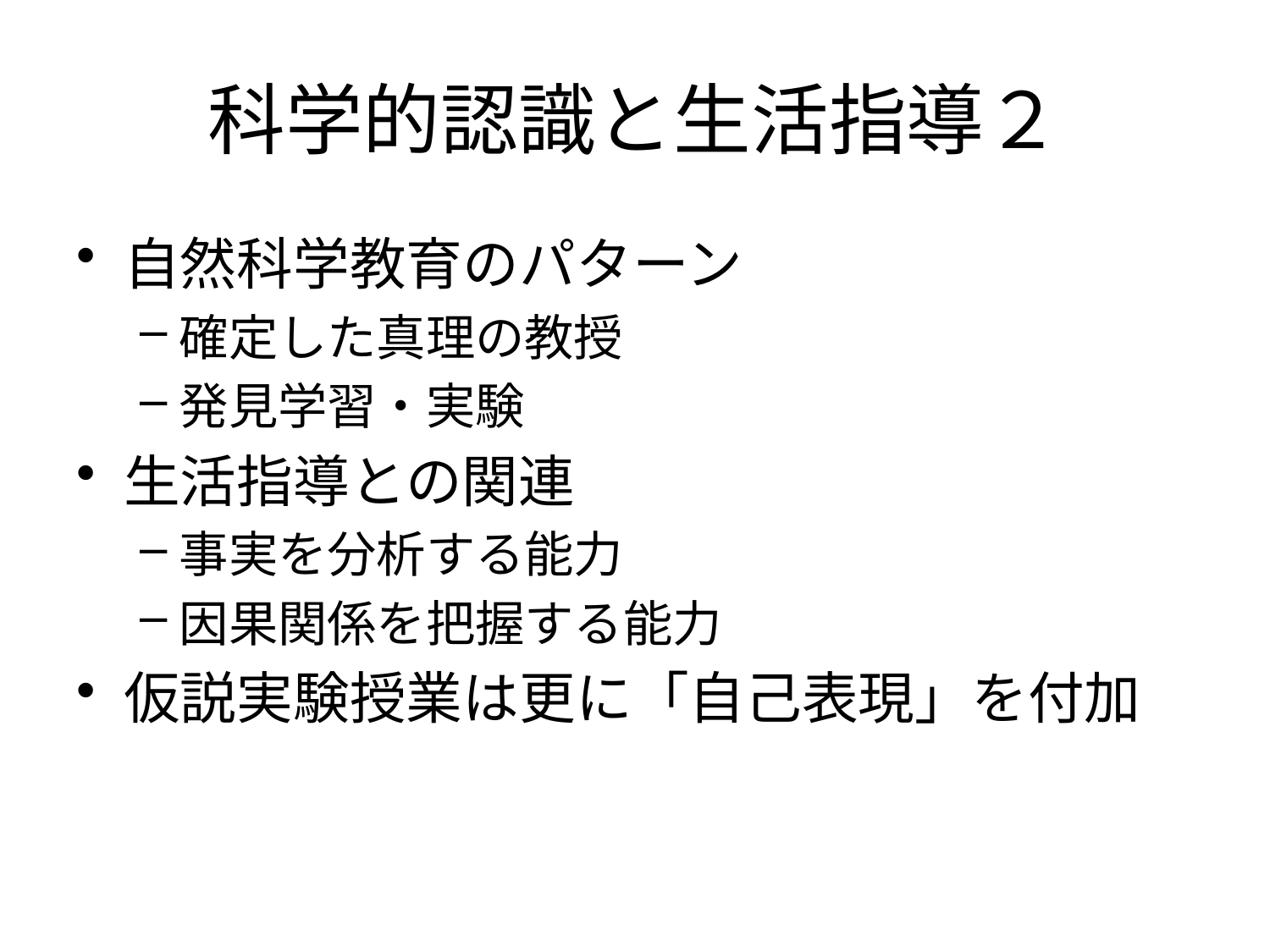

# 科学的認識と生活指導２
自然科学教育のパターン
確定した真理の教授
発見学習・実験
生活指導との関連
事実を分析する能力
因果関係を把握する能力
仮説実験授業は更に「自己表現」を付加